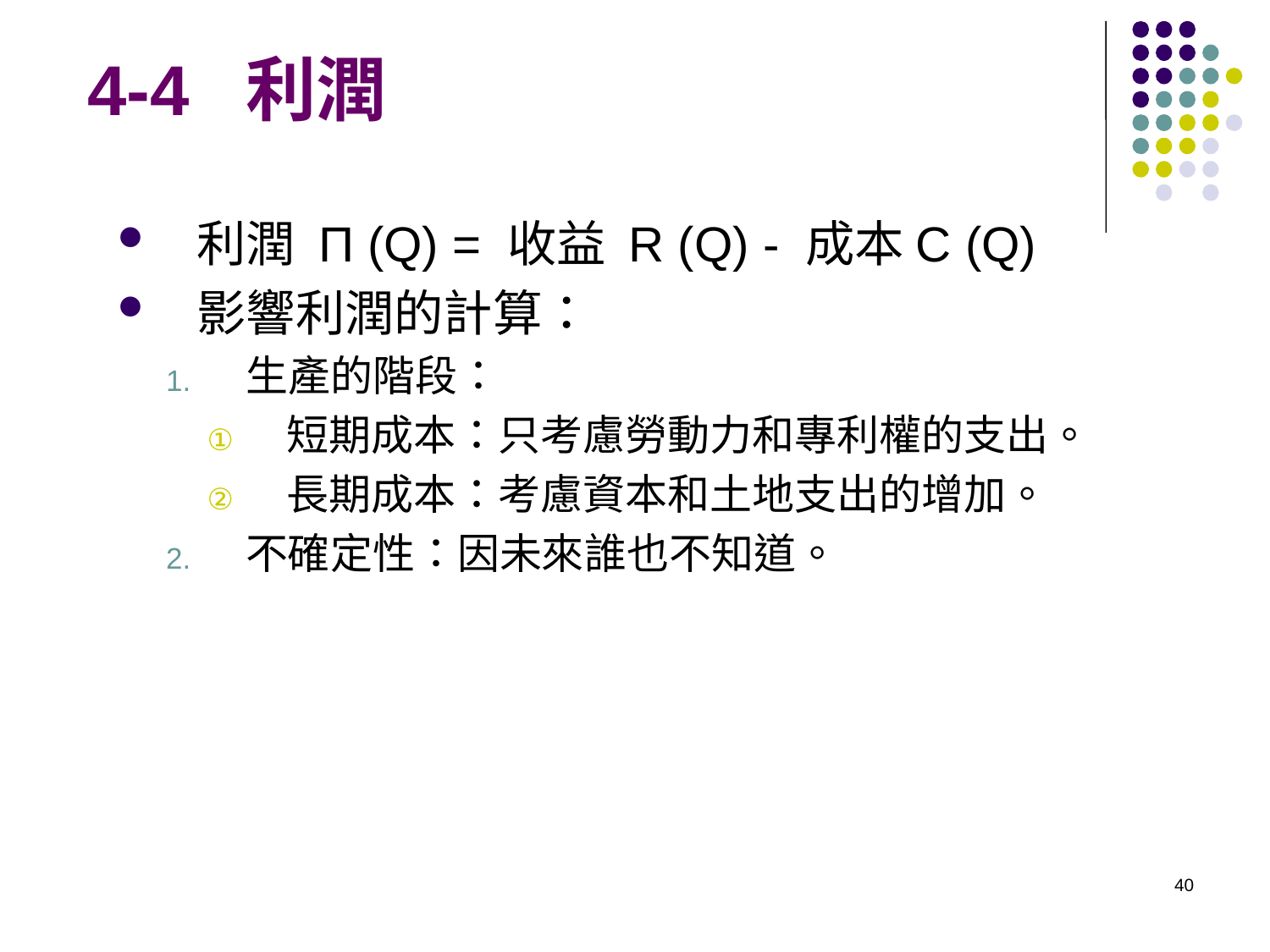

# 4-4  利潤
利潤 Π (Q) = 收益 R (Q) - 成本C (Q)
影響利潤的計算：
生產的階段：
短期成本：只考慮勞動力和專利權的支出。
長期成本：考慮資本和土地支出的增加。
不確定性：因未來誰也不知道。

40